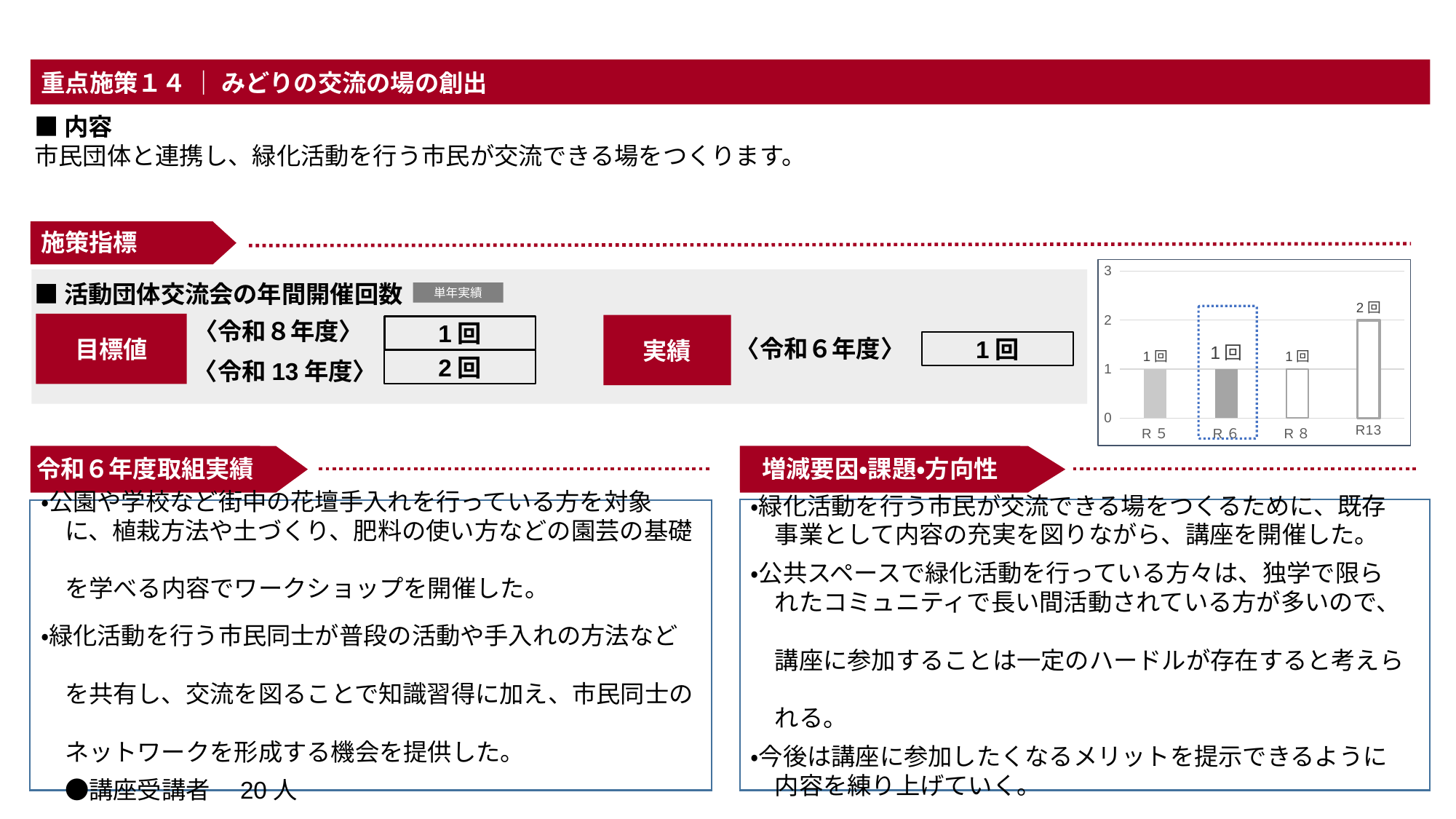

重点施策１４ ｜ みどりの交流の場の創出
■内容
市民団体と連携し、緑化活動を行う市民が交流できる場をつくります。

施策指標

■活動団体交流会の年間開催回数
〈令和８年度〉
目標値
実績
1回

〈令和６年度〉
1回
2回
〈令和13年度〉
令和６年度取組実績
・緑化活動を行う市民が交流できる場をつくるために、既存
　事業として内容の充実を図りながら、講座を開催した。
・公共スペースで緑化活動を行っている方々は、独学で限ら
　れたコミュニティで長い間活動されている方が多いので、
　講座に参加することは一定のハードルが存在すると考えら
　れる。
・今後は講座に参加したくなるメリットを提示できるように
　内容を練り上げていく。
・公園や学校など街中の花壇手入れを行っている方を対象
　に、植栽方法や土づくり、肥料の使い方などの園芸の基礎
　を学べる内容でワークショップを開催した。
・緑化活動を行う市民同士が普段の活動や手入れの方法など
　を共有し、交流を図ることで知識習得に加え、市民同士の
　ネットワークを形成する機会を提供した。
　●講座受講者　20人
単年実績

### Chart

| Category | 系列 1 |
|---|---|
| R５ | 1.0 |
| R６ | 1.0 |
| R８ | 1.0 |
| R13 | 2.0 |

増減要因・課題・方向性